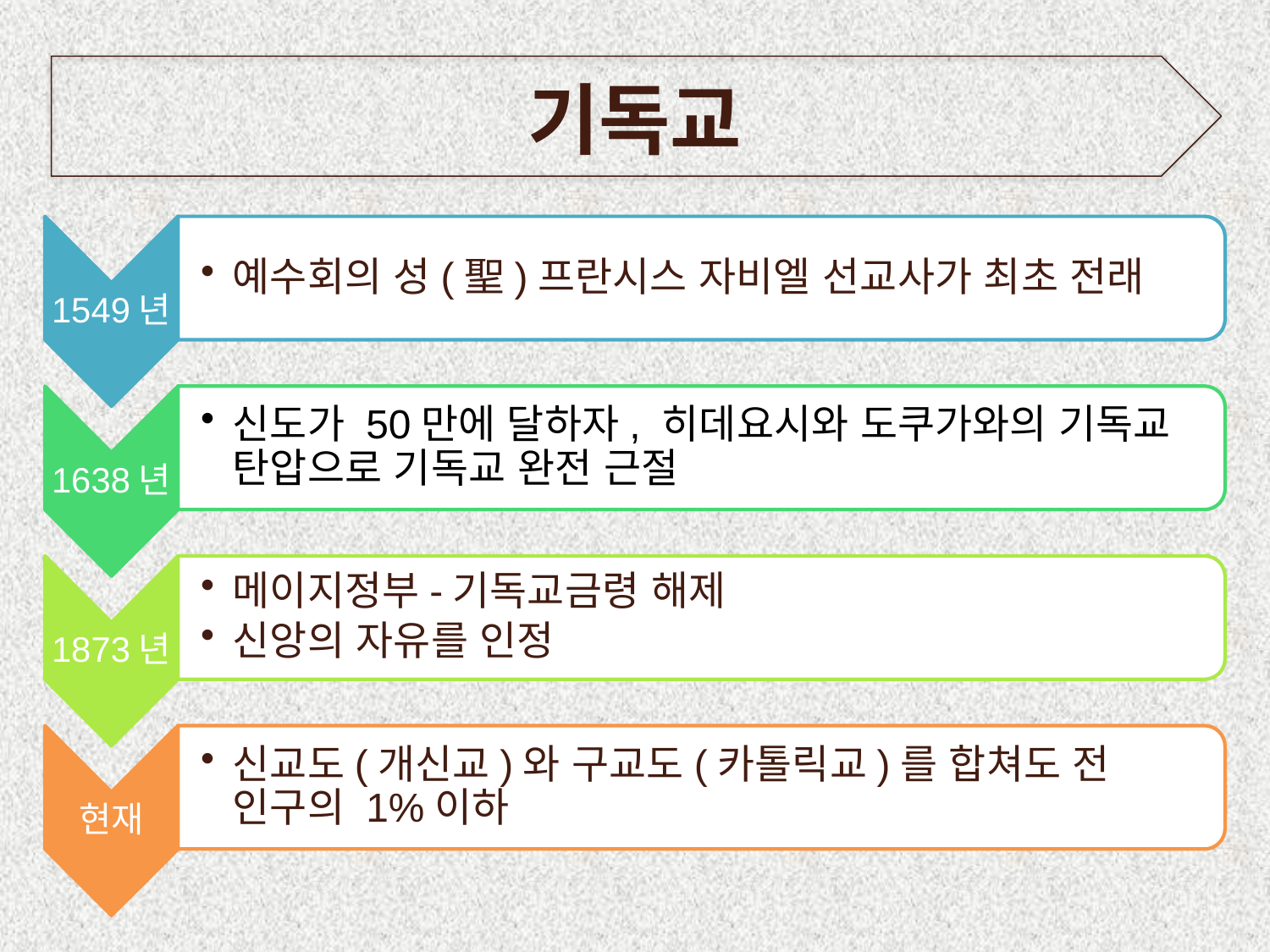

# 기독교

1549년
예수회의 성(聖)프란시스 자비엘 선교사가 최초 전래
1638년
신도가 50만에 달하자, 히데요시와 도쿠가와의 기독교 탄압으로 기독교 완전 근절
1873년
메이지정부-기독교금령 해제
신앙의 자유를 인정
신교도(개신교)와 구교도(카톨릭교)를 합쳐도 전 인구의 1%이하
현재